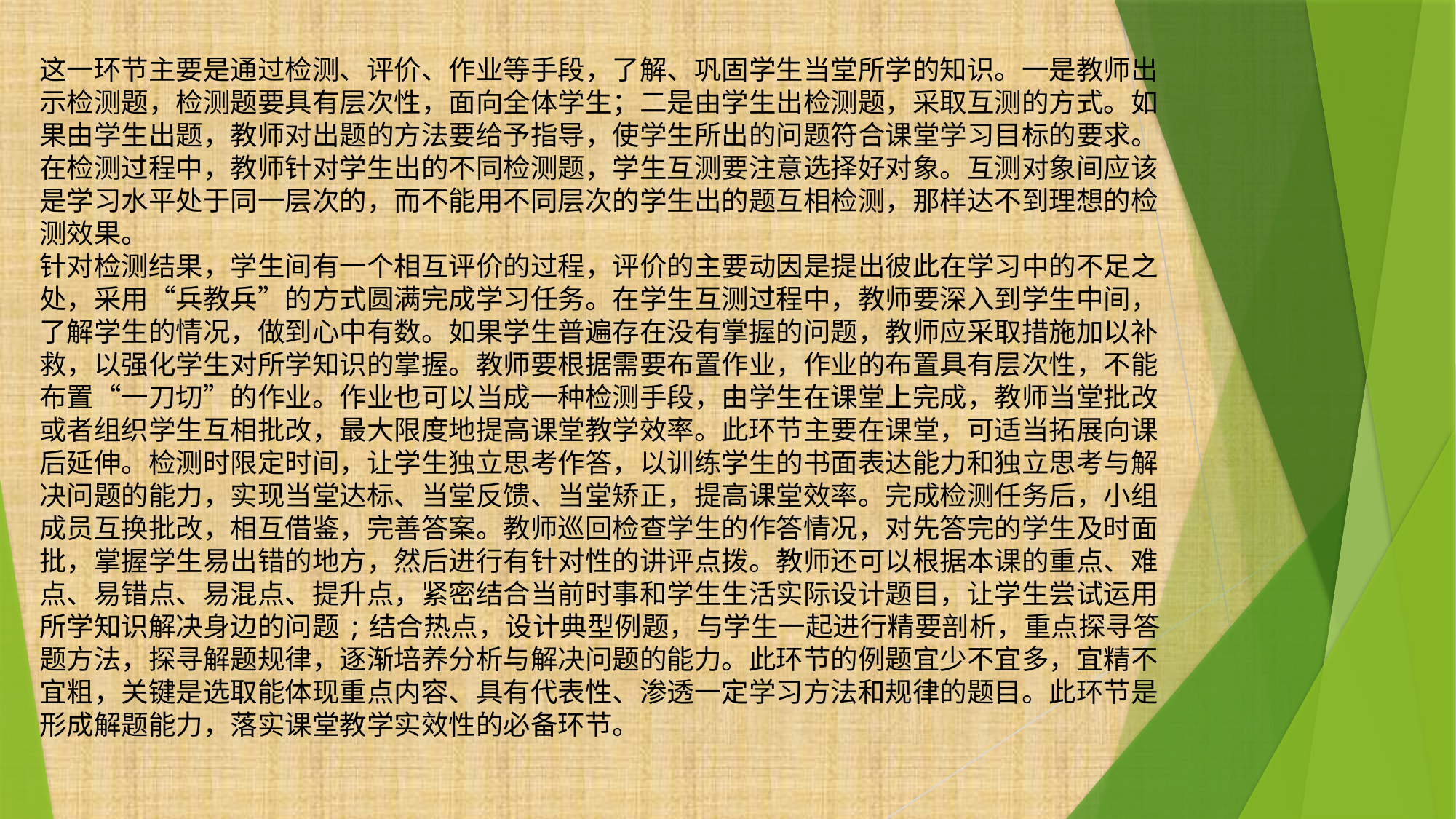

这一环节主要是通过检测、评价、作业等手段，了解、巩固学生当堂所学的知识。一是教师出示检测题，检测题要具有层次性，面向全体学生；二是由学生出检测题，采取互测的方式。如果由学生出题，教师对出题的方法要给予指导，使学生所出的问题符合课堂学习目标的要求。在检测过程中，教师针对学生出的不同检测题，学生互测要注意选择好对象。互测对象间应该是学习水平处于同一层次的，而不能用不同层次的学生出的题互相检测，那样达不到理想的检测效果。
针对检测结果，学生间有一个相互评价的过程，评价的主要动因是提出彼此在学习中的不足之处，采用“兵教兵”的方式圆满完成学习任务。在学生互测过程中，教师要深入到学生中间，了解学生的情况，做到心中有数。如果学生普遍存在没有掌握的问题，教师应采取措施加以补救，以强化学生对所学知识的掌握。教师要根据需要布置作业，作业的布置具有层次性，不能布置“一刀切”的作业。作业也可以当成一种检测手段，由学生在课堂上完成，教师当堂批改或者组织学生互相批改，最大限度地提高课堂教学效率。此环节主要在课堂，可适当拓展向课后延伸。检测时限定时间，让学生独立思考作答，以训练学生的书面表达能力和独立思考与解决问题的能力，实现当堂达标、当堂反馈、当堂矫正，提高课堂效率。完成检测任务后，小组成员互换批改，相互借鉴，完善答案。教师巡回检查学生的作答情况，对先答完的学生及时面批，掌握学生易出错的地方，然后进行有针对性的讲评点拨。教师还可以根据本课的重点、难点、易错点、易混点、提升点，紧密结合当前时事和学生生活实际设计题目，让学生尝试运用所学知识解决身边的问题;结合热点，设计典型例题，与学生一起进行精要剖析，重点探寻答题方法，探寻解题规律，逐渐培养分析与解决问题的能力。此环节的例题宜少不宜多，宜精不宜粗，关键是选取能体现重点内容、具有代表性、渗透一定学习方法和规律的题目。此环节是形成解题能力，落实课堂教学实效性的必备环节。